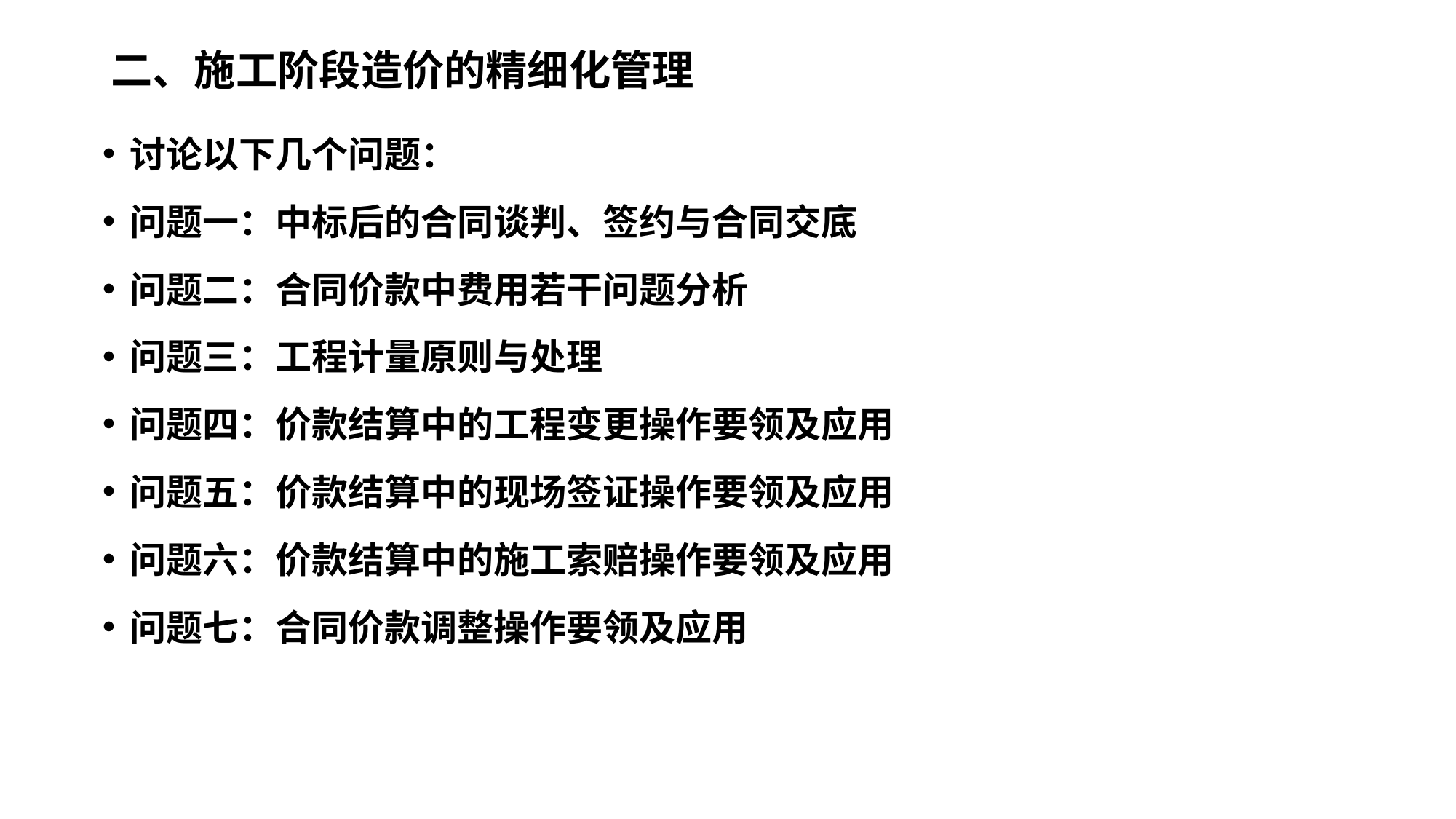

# 二、施工阶段造价的精细化管理
讨论以下几个问题：
问题一：中标后的合同谈判、签约与合同交底
问题二：合同价款中费用若干问题分析
问题三：工程计量原则与处理
问题四：价款结算中的工程变更操作要领及应用
问题五：价款结算中的现场签证操作要领及应用
问题六：价款结算中的施工索赔操作要领及应用
问题七：合同价款调整操作要领及应用